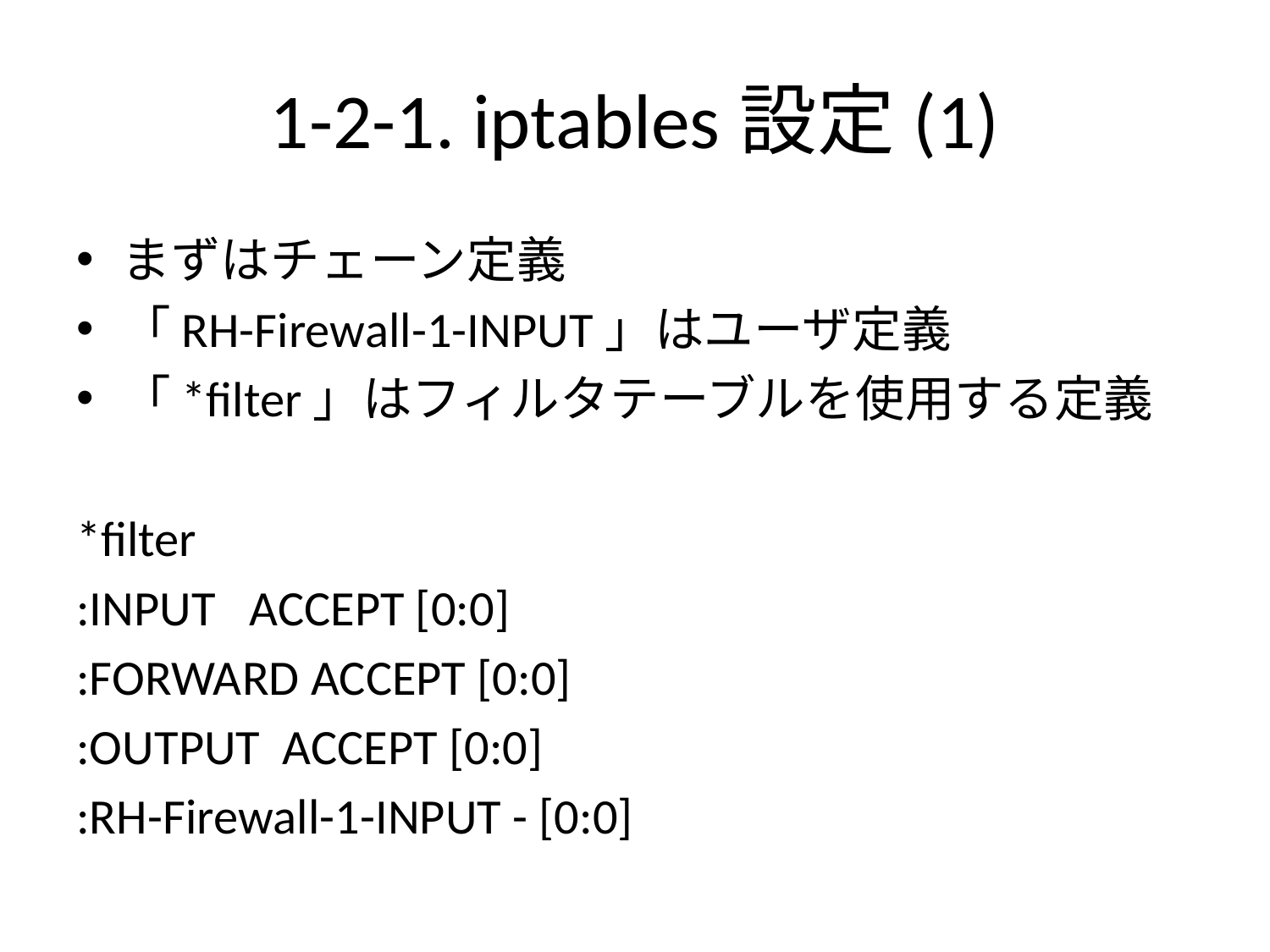

# 1-2-1. iptables設定(1)
まずはチェーン定義
「RH-Firewall-1-INPUT」はユーザ定義
「*filter」はフィルタテーブルを使用する定義

*filter
:INPUT   ACCEPT [0:0]
:FORWARD ACCEPT [0:0]
:OUTPUT  ACCEPT [0:0]
:RH-Firewall-1-INPUT - [0:0]